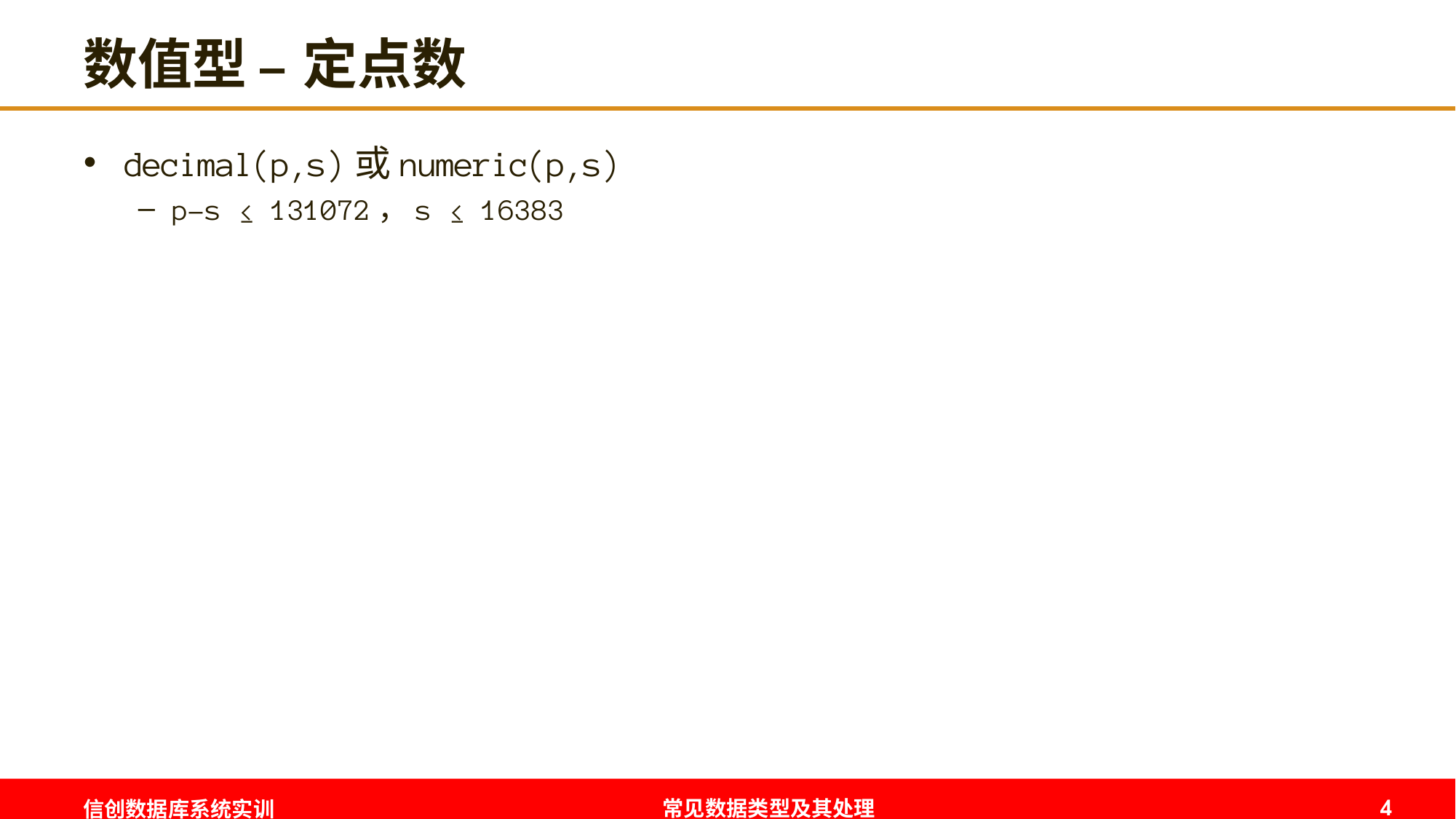

# 数值型-定点数
decimal(p,s)或numeric(p,s)
p-s ≤ 131072，s ≤ 16383